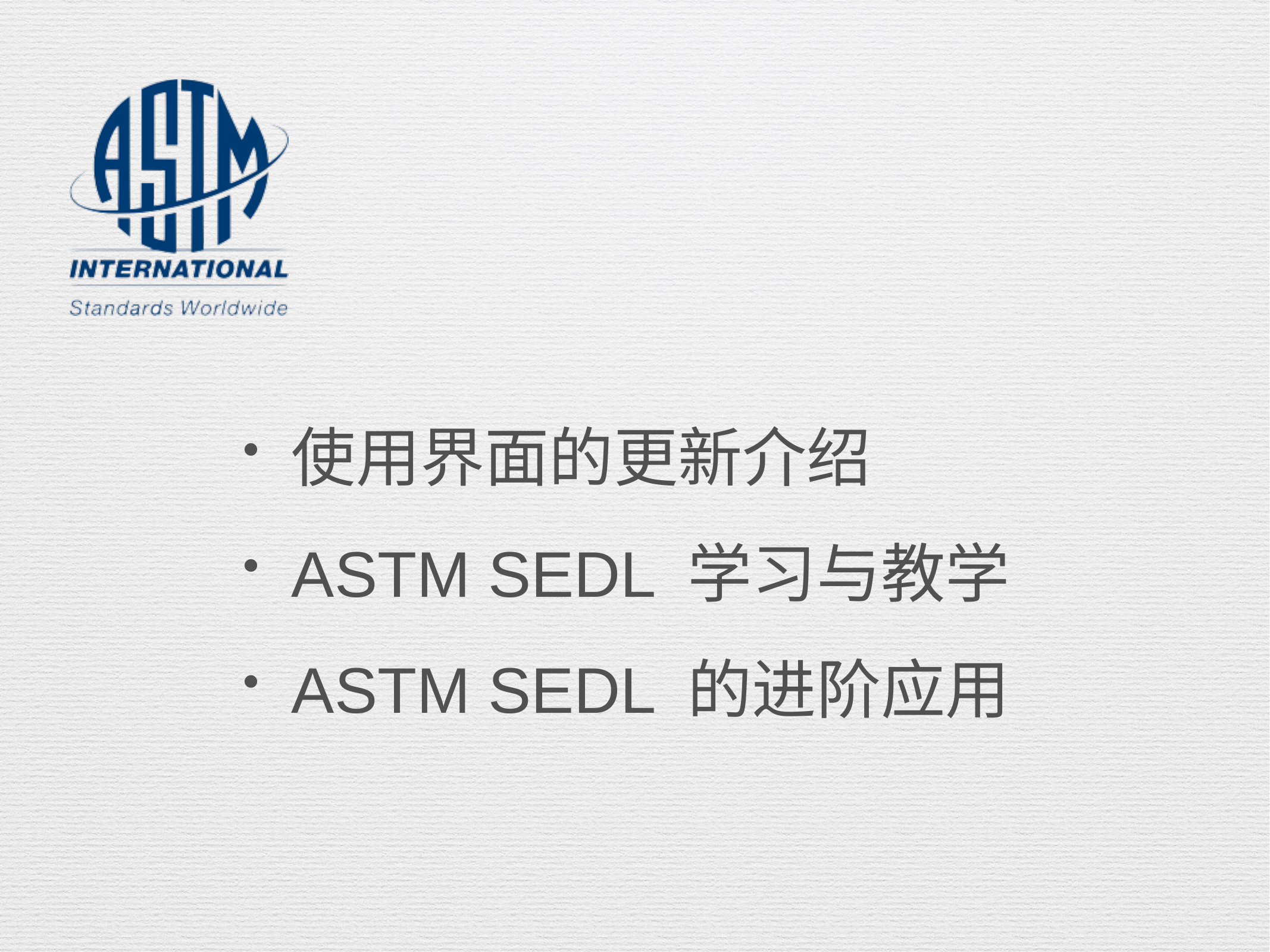

使用界面的更新介绍
ASTM SEDL 学习与教学
ASTM SEDL 的进阶应用